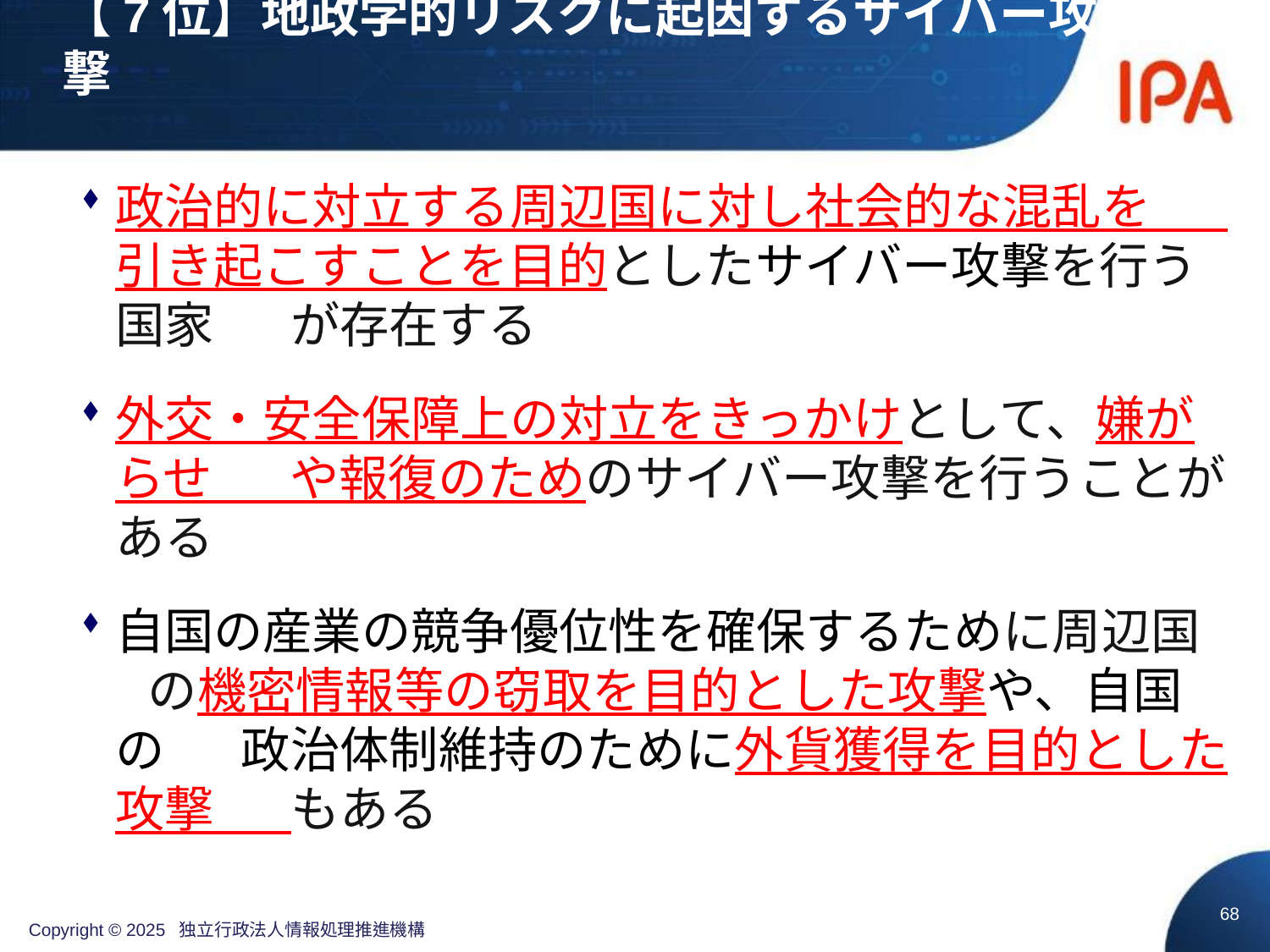

# 【7位】地政学的リスクに起因するサイバー攻撃
政治的に対立する周辺国に対し社会的な混乱を        引き起こすことを目的としたサイバー攻撃を行う国家       が存在する

外交・安全保障上の対立をきっかけとして、嫌がらせ       や報復のためのサイバー攻撃を行うことがある

自国の産業の競争優位性を確保するために周辺国      の機密情報等の窃取を目的とした攻撃や、自国の       政治体制維持のために外貨獲得を目的とした攻撃       もある
68
Copyright © 2025  独立行政法人情報処理推進機構